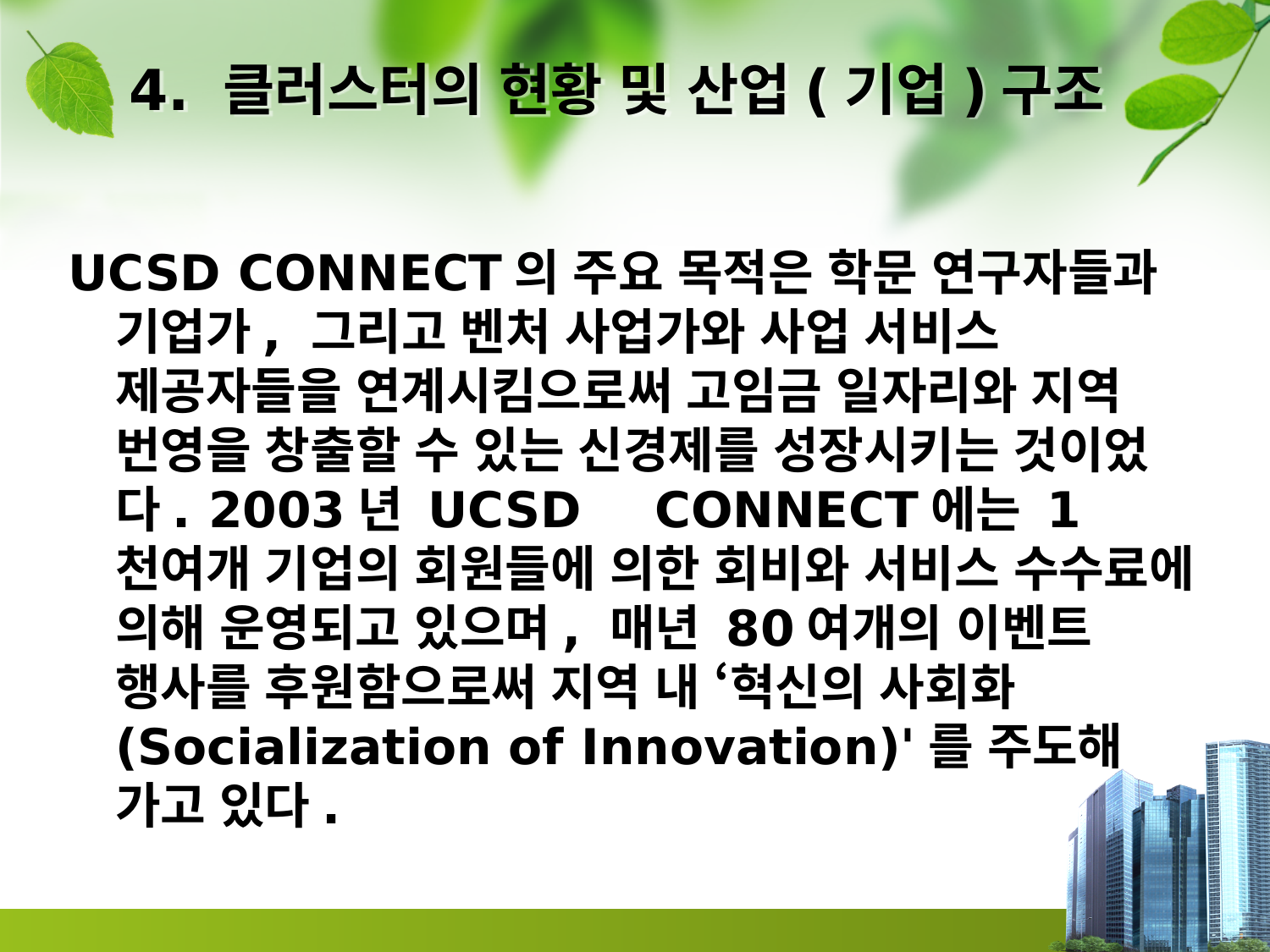

# 4. 클러스터의 현황 및 산업(기업)구조

UCSD CONNECT의 주요 목적은 학문 연구자들과 기업가, 그리고 벤처 사업가와 사업 서비스 제공자들을 연계시킴으로써 고임금 일자리와 지역 번영을 창출할 수 있는 신경제를 성장시키는 것이었다. 2003년 UCSD　CONNECT에는 1천여개 기업의 회원들에 의한 회비와 서비스 수수료에 의해 운영되고 있으며, 매년 80여개의 이벤트 행사를 후원함으로써 지역 내 ‘혁신의 사회화(Socialization of Innovation)'를 주도해 가고 있다.